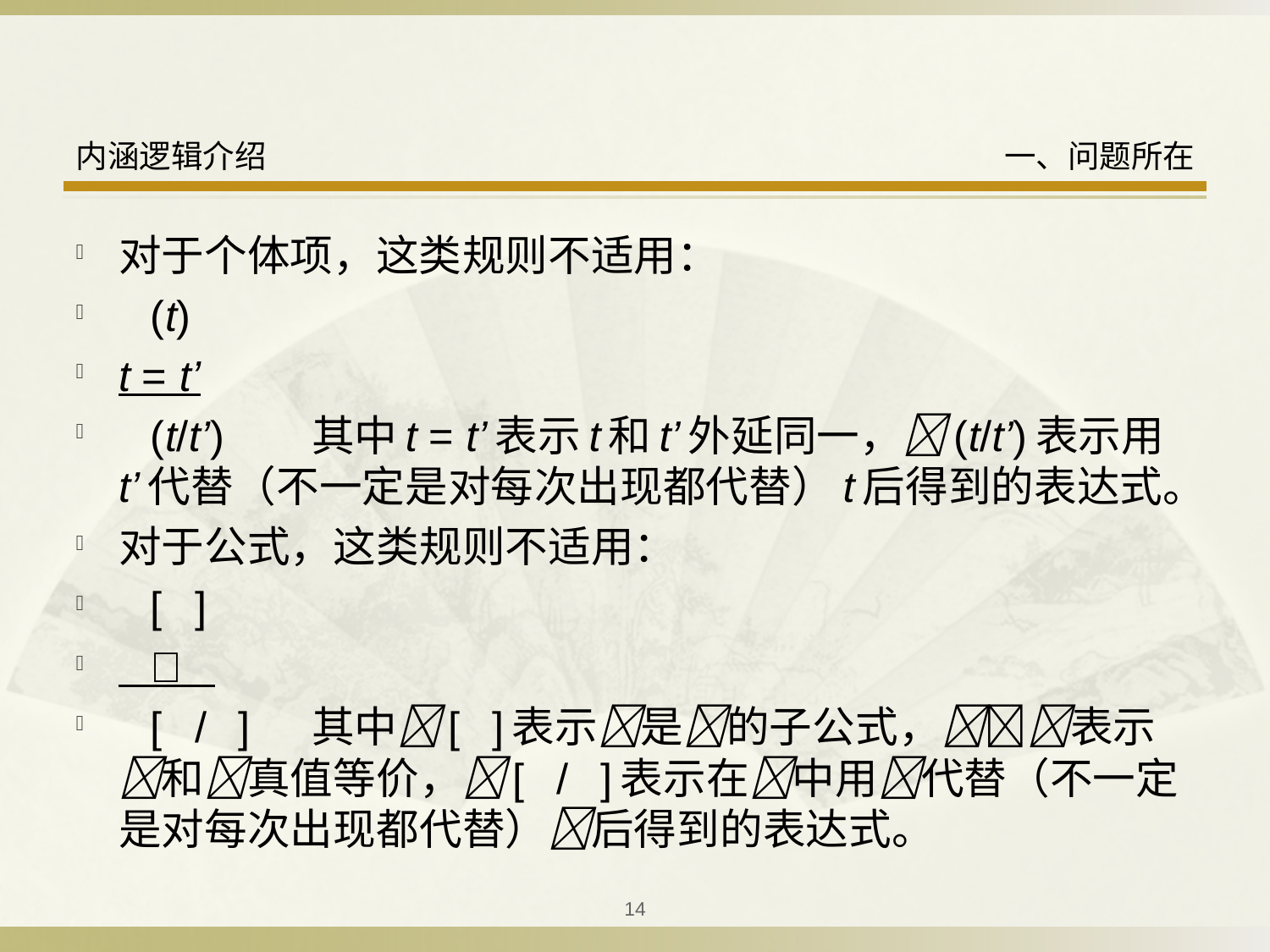

对于个体项，这类规则不适用：
ϕ(t)
t = t’
ϕ(t/t’)	其中t = t’表示t和t’外延同一，ϕ(t/t’)表示用t’代替（不一定是对每次出现都代替）t后得到的表达式。
对于公式，这类规则不适用：
ϕ[ψ]
ψ↔λ
ϕ[ψ/λ]	其中ϕ[ψ]表示ψ是ϕ的子公式，ψ↔λ表示ψ和λ真值等价，ϕ[ψ/λ]表示在ϕ中用λ代替（不一定是对每次出现都代替）ψ后得到的表达式。
14